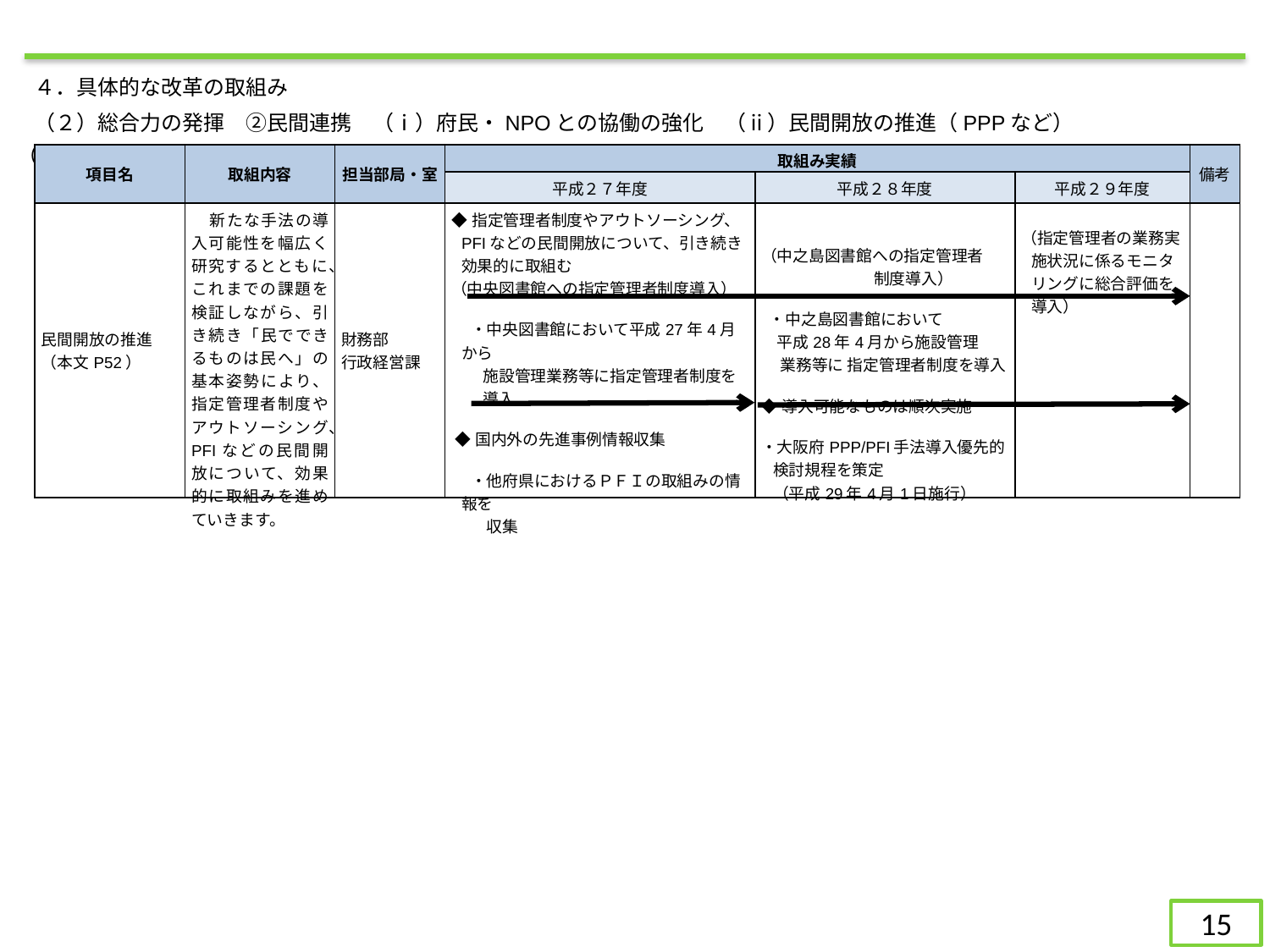

４．具体的な改革の取組み
（２）総合力の発揮　②民間連携　（ⅰ）府民・NPOとの協働の強化　（ⅱ）民間開放の推進（PPPなど）
（２）総合力の発揮　②民間連携　（ⅰ）府民・NPOとの協働の強化　（ⅱ）民間開放の推進（PPPなど）
| 項目名 | 取組内容 | 担当部局・室 | 取組み実績 |  |  | 備考 |
| --- | --- | --- | --- | --- | --- | --- |
|  |  |  | 平成２７年度 | 平成２８年度 | 平成２９年度 |  |
| 民間開放の推進 （本文P52） | 新たな手法の導入可能性を幅広く研究するとともに、これまでの課題を検証しながら、引き続き「民でできるものは民へ」の基本姿勢により、指定管理者制度やアウトソーシング、PFIなどの民間開放について、効果的に取組みを進めていきます。 | 財務部 行政経営課 | ◆指定管理者制度やアウトソーシング、PFIなどの民間開放について、引き続き効果的に取組む （中央図書館への指定管理者制度導入）  　 ・中央図書館において平成27年4月から 　　施設管理業務等に指定管理者制度を 　　導入  ◆国内外の先進事例情報収集 　 ・他府県におけるＰＦＩの取組みの情報を 　　 収集 | （中之島図書館への指定管理者 制度導入）  ・中之島図書館において 平成28年4月から施設管理 業務等に 指定管理者制度を導入 ◆導入可能なものは順次実施 ・大阪府PPP/PFI手法導入優先的 検討規程を策定 （平成29年4月1日施行） | （指定管理者の業務実施状況に係るモニタリングに総合評価を導入） |  |

15